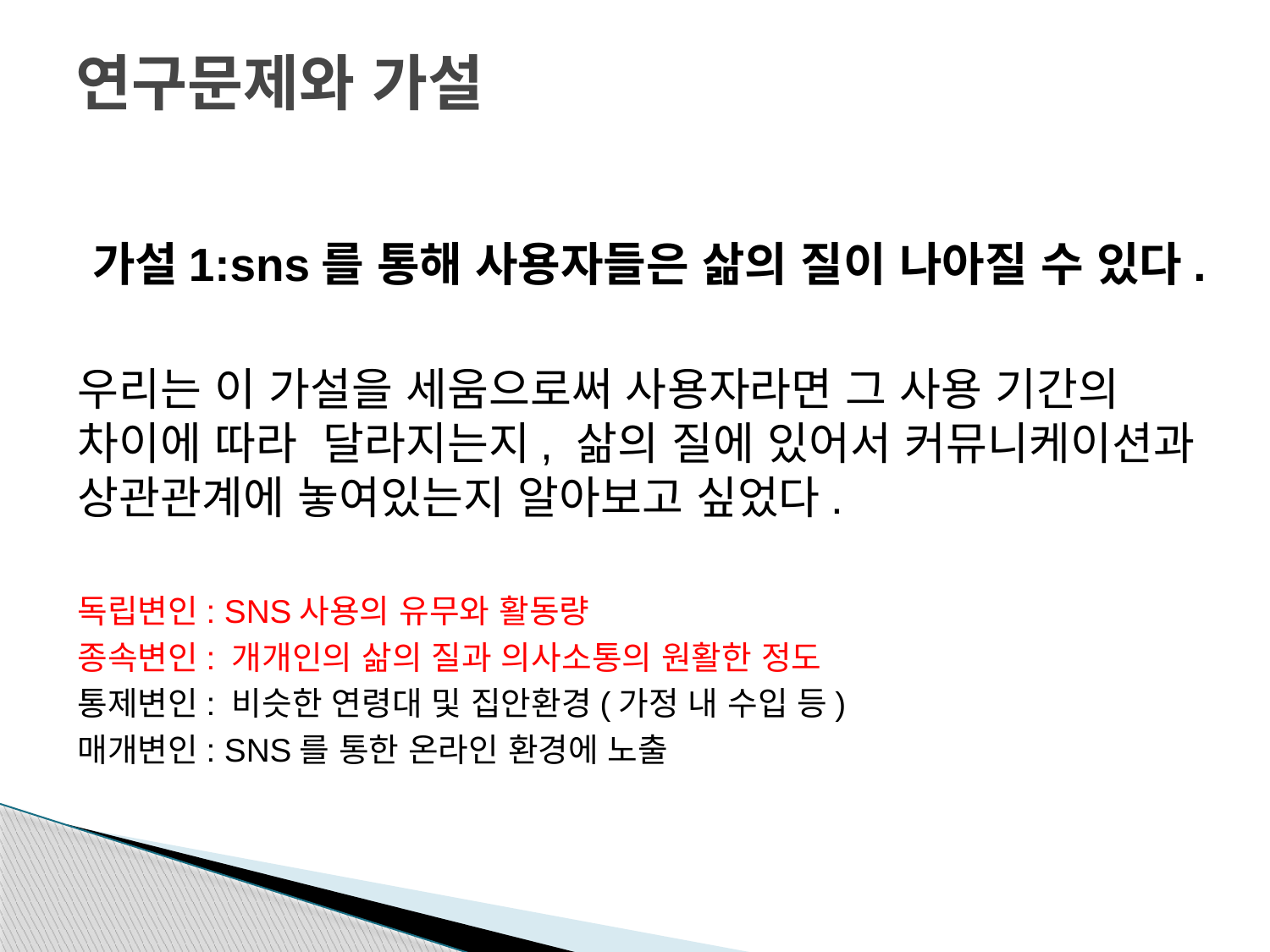

# 연구문제와 가설

가설1:sns를 통해 사용자들은 삶의 질이 나아질 수 있다.

우리는 이 가설을 세움으로써 사용자라면 그 사용 기간의 차이에 따라  달라지는지, 삶의 질에 있어서 커뮤니케이션과 상관관계에 놓여있는지 알아보고 싶었다.

독립변인: SNS사용의 유무와 활동량
종속변인: 개개인의 삶의 질과 의사소통의 원활한 정도
통제변인: 비슷한 연령대 및 집안환경(가정 내 수입 등)
매개변인: SNS를 통한 온라인 환경에 노출